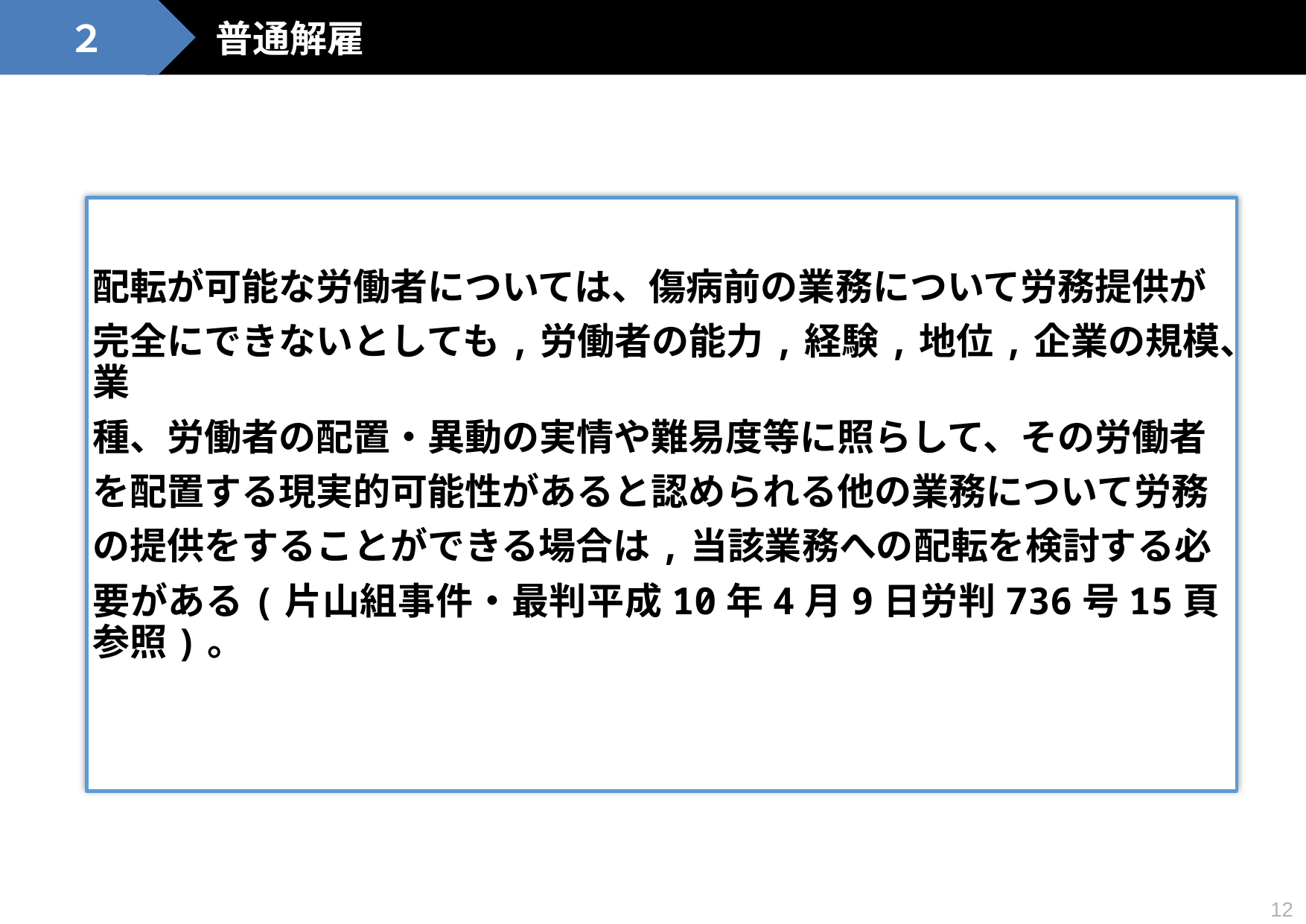

普通解雇
２

配転が可能な労働者については、傷病前の業務について労務提供が
完全にできないとしても,労働者の能力,経験,地位,企業の規模、業
種、労働者の配置・異動の実情や難易度等に照らして、その労働者
を配置する現実的可能性があると認められる他の業務について労務
の提供をすることができる場合は,当該業務への配転を検討する必
要がある(片山組事件・最判平成10年4月9日労判736号15頁参照)。

12